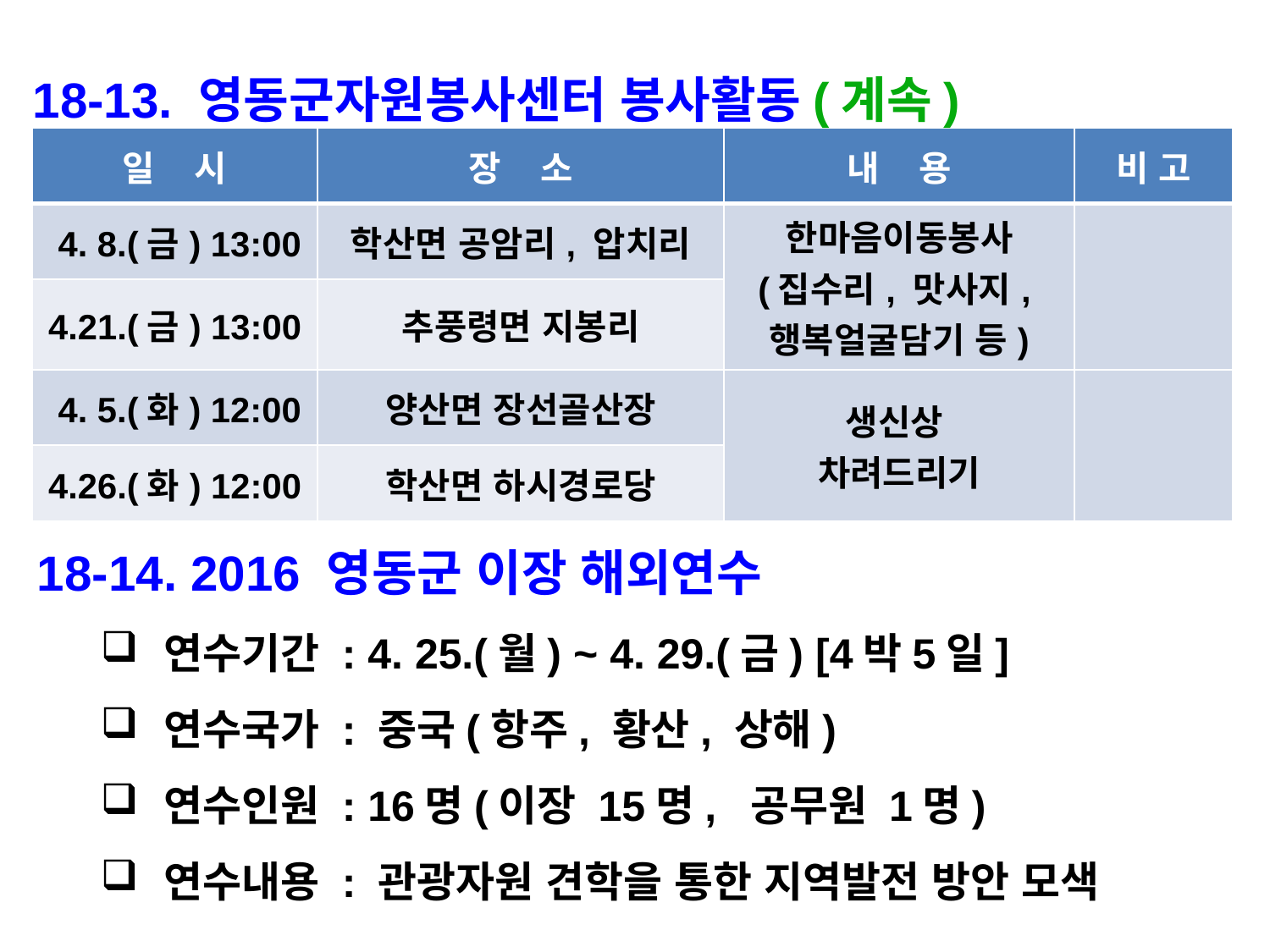

18-13. 영동군자원봉사센터 봉사활동(계속)

| 일 시 | 장 소 | 내 용 | 비 고 |
| --- | --- | --- | --- |
| 4. 8.(금) 13:00 | 학산면 공암리, 압치리 | 한마음이동봉사 (집수리, 맛사지, 행복얼굴담기 등) |  |
| 4.21.(금) 13:00 | 추풍령면 지봉리 |  |  |
| 4. 5.(화) 12:00 | 양산면 장선골산장 | 생신상 차려드리기 |  |
| 4.26.(화) 12:00 | 학산면 하시경로당 |  |  |
18-14. 2016 영동군 이장 해외연수
연수기간 : 4. 25.(월) ~ 4. 29.(금) [4박5일]
연수국가 : 중국(항주, 황산, 상해)
연수인원 : 16명(이장 15명,  공무원 1명)
연수내용 : 관광자원 견학을 통한 지역발전 방안 모색